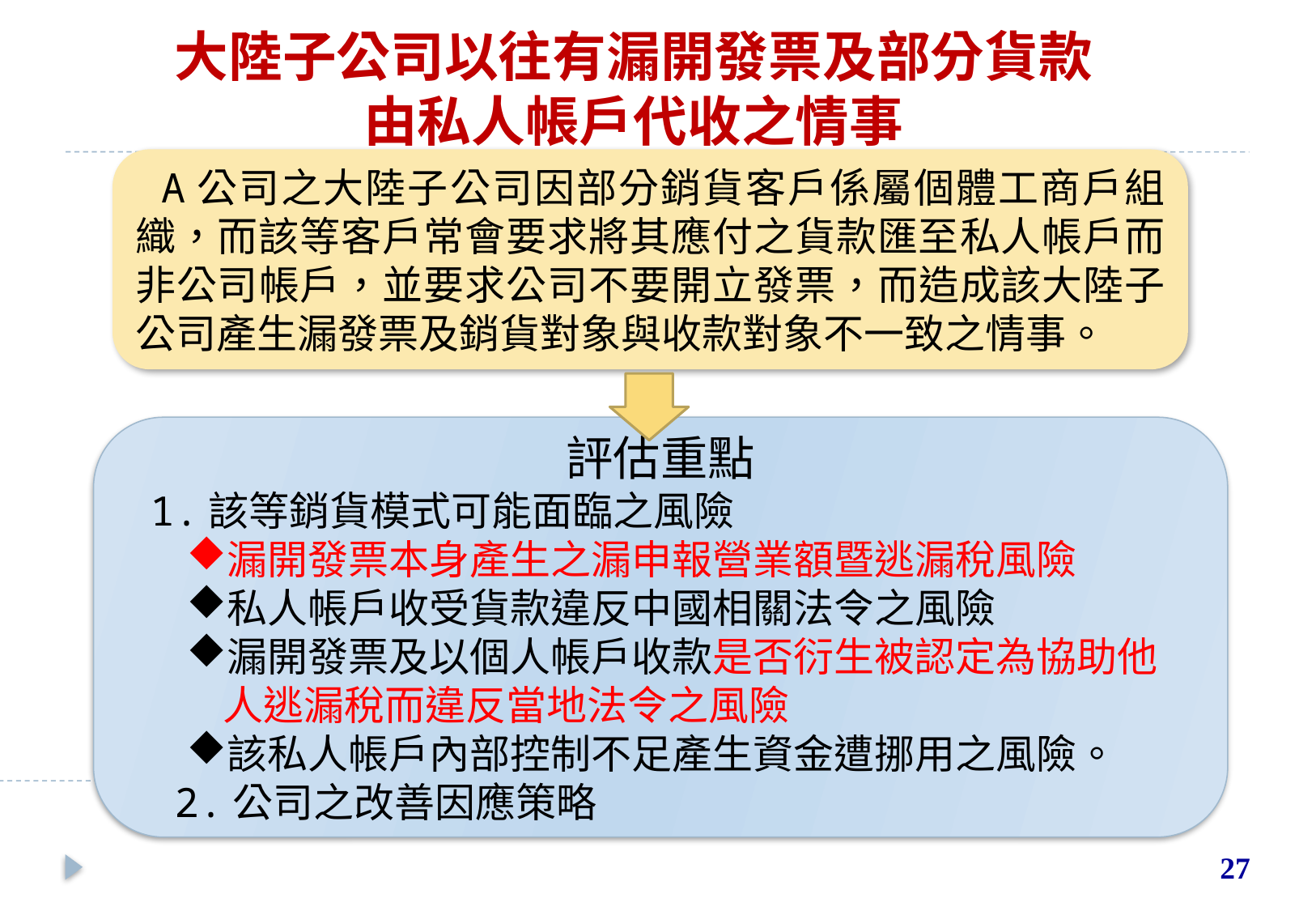

大陸子公司以往有漏開發票及部分貨款
由私人帳戶代收之情事
 A公司之大陸子公司因部分銷貨客戶係屬個體工商戶組織，而該等客戶常會要求將其應付之貨款匯至私人帳戶而非公司帳戶，並要求公司不要開立發票，而造成該大陸子公司產生漏發票及銷貨對象與收款對象不一致之情事。

評估重點
 1.該等銷貨模式可能面臨之風險
漏開發票本身產生之漏申報營業額暨逃漏稅風險
私人帳戶收受貨款違反中國相關法令之風險
漏開發票及以個人帳戶收款是否衍生被認定為協助他人逃漏稅而違反當地法令之風險
該私人帳戶內部控制不足產生資金遭挪用之風險。
  2.公司之改善因應策略
27